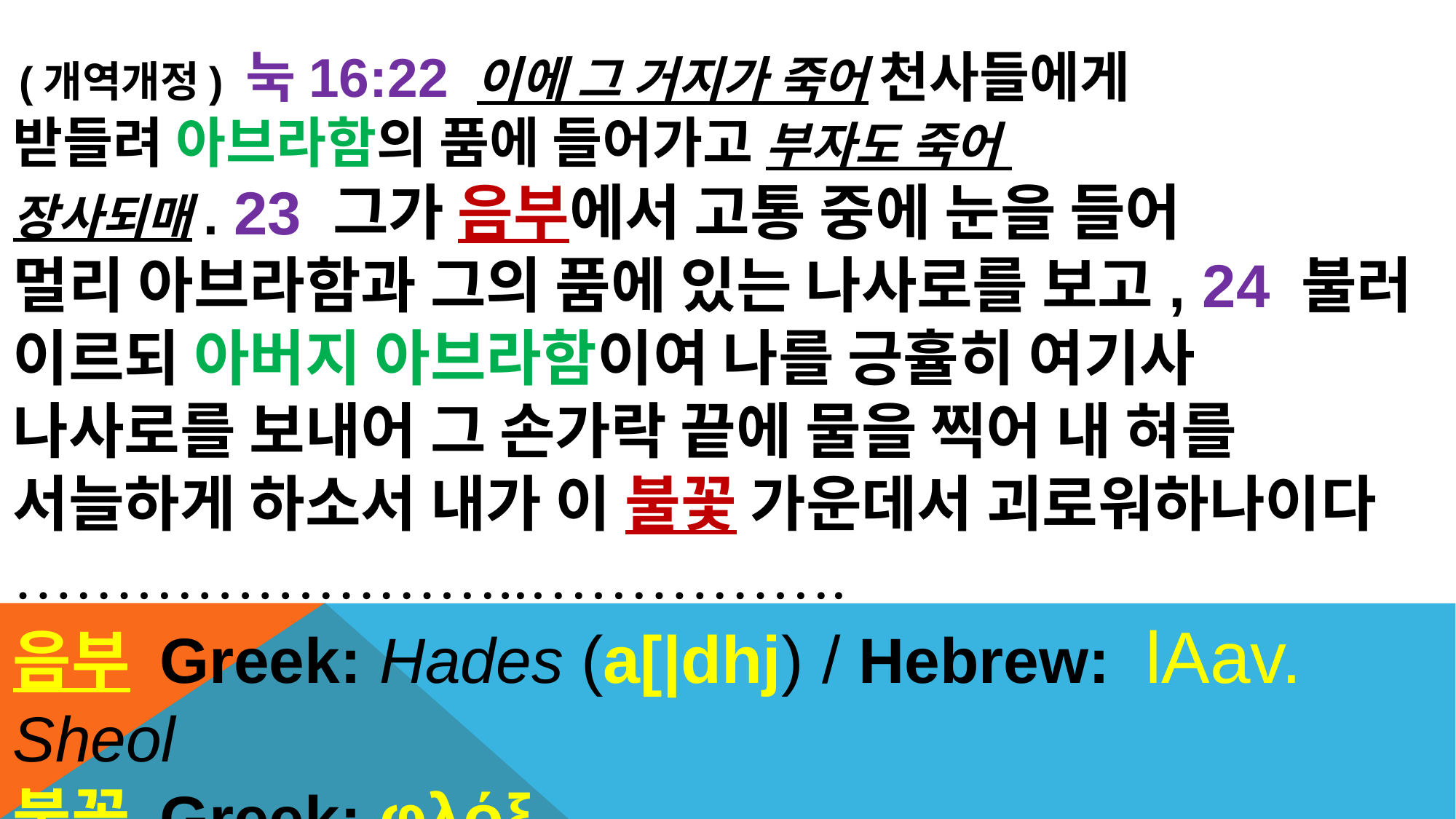

(개역개정) 눅16:22 이에 그 거지가 죽어 천사들에게
받들려 아브라함의 품에 들어가고 부자도 죽어
장사되매. 23 그가 음부에서 고통 중에 눈을 들어
멀리 아브라함과 그의 품에 있는 나사로를 보고, 24 불러 이르되 아버지 아브라함이여 나를 긍휼히 여기사 나사로를 보내어 그 손가락 끝에 물을 찍어 내 혀를 서늘하게 하소서 내가 이 불꽃 가운데서 괴로워하나이다
……………………..…………….
음부 Greek: Hades (a[|dhj) / Hebrew: ‎ lAav. Sheol
불꽃 Greek: φλόξ